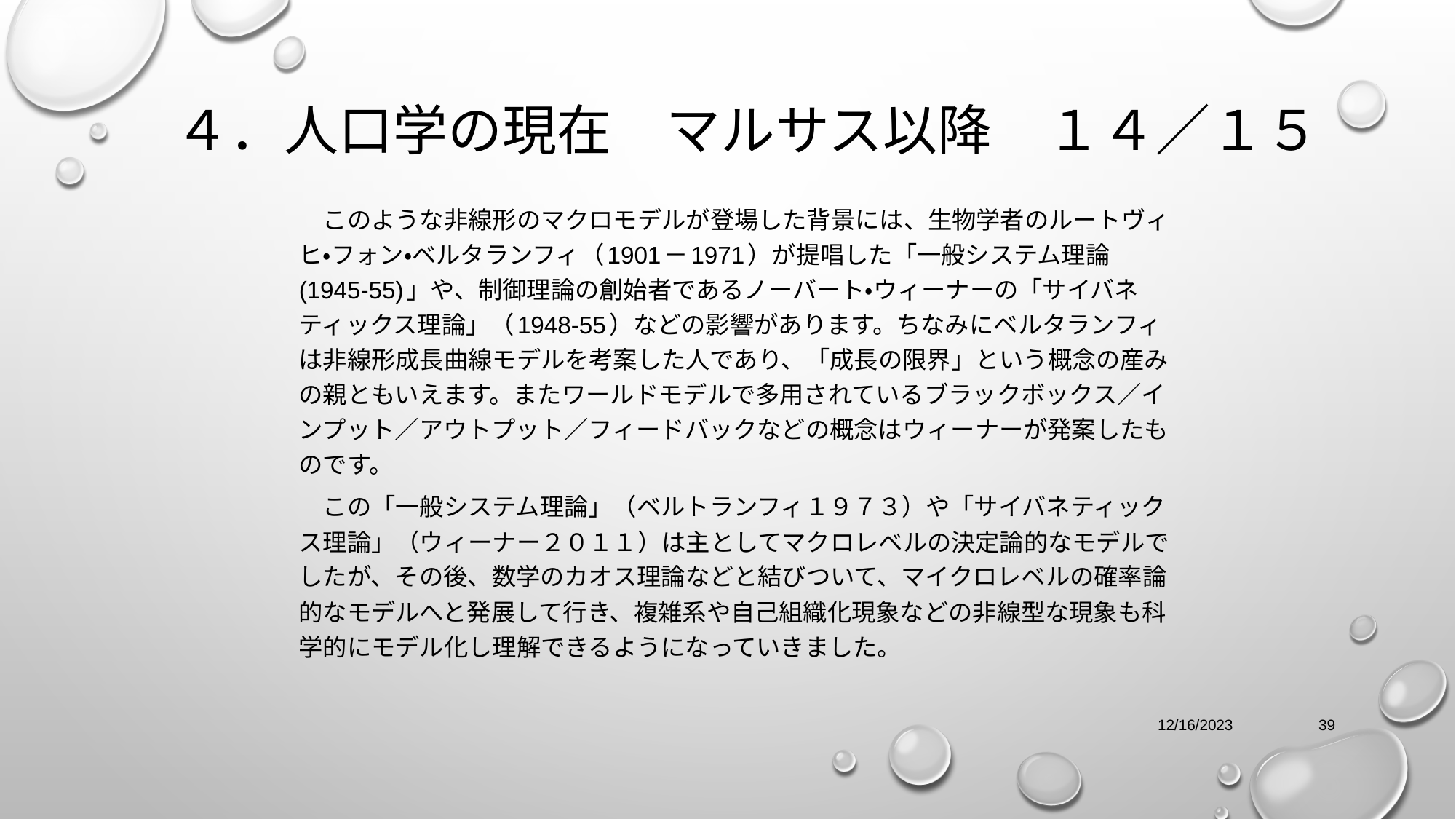

# ４．人口学の現在　マルサス以降　１４／１５
　このような非線形のマクロモデルが登場した背景には、生物学者のルートヴィヒ・フォン・ベルタランフィ（1901－1971）が提唱した「一般システム理論(1945-55)」や、制御理論の創始者であるノーバート・ウィーナーの「サイバネティックス理論」（1948-55）などの影響があります。ちなみにベルタランフィは非線形成長曲線モデルを考案した人であり、「成長の限界」という概念の産みの親ともいえます。またワールドモデルで多用されているブラックボックス／インプット／アウトプット／フィードバックなどの概念はウィーナーが発案したものです。
　この「一般システム理論」（ベルトランフィ１９７３）や「サイバネティックス理論」（ウィーナー２０１１）は主としてマクロレベルの決定論的なモデルでしたが、その後、数学のカオス理論などと結びついて、マイクロレベルの確率論的なモデルへと発展して行き、複雑系や自己組織化現象などの非線型な現象も科学的にモデル化し理解できるようになっていきました。
12/16/2023
39